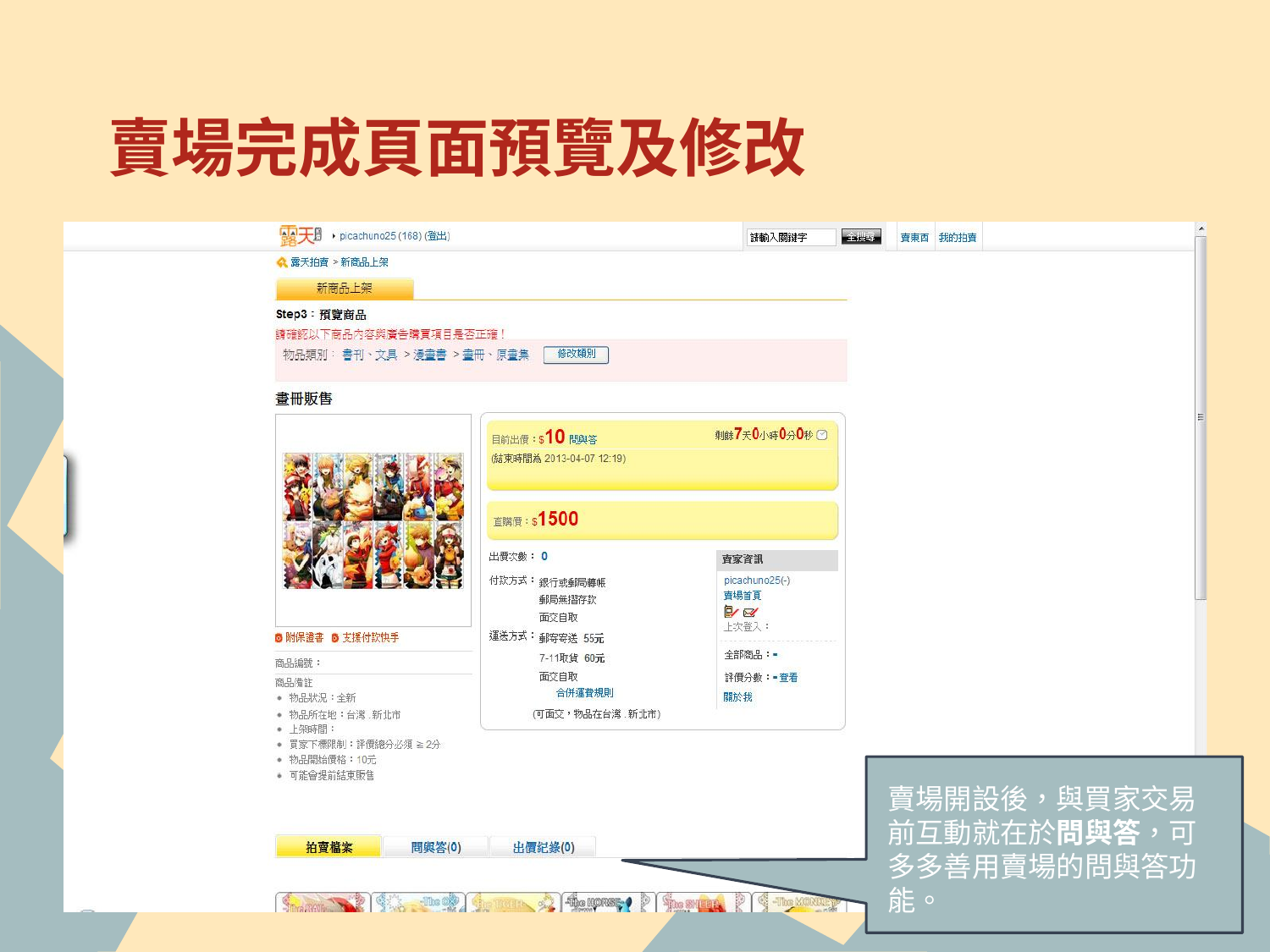

# 賣場完成頁面預覽及修改

賣場開設後，與買家交易前互動就在於問與答，可多多善用賣場的問與答功能。